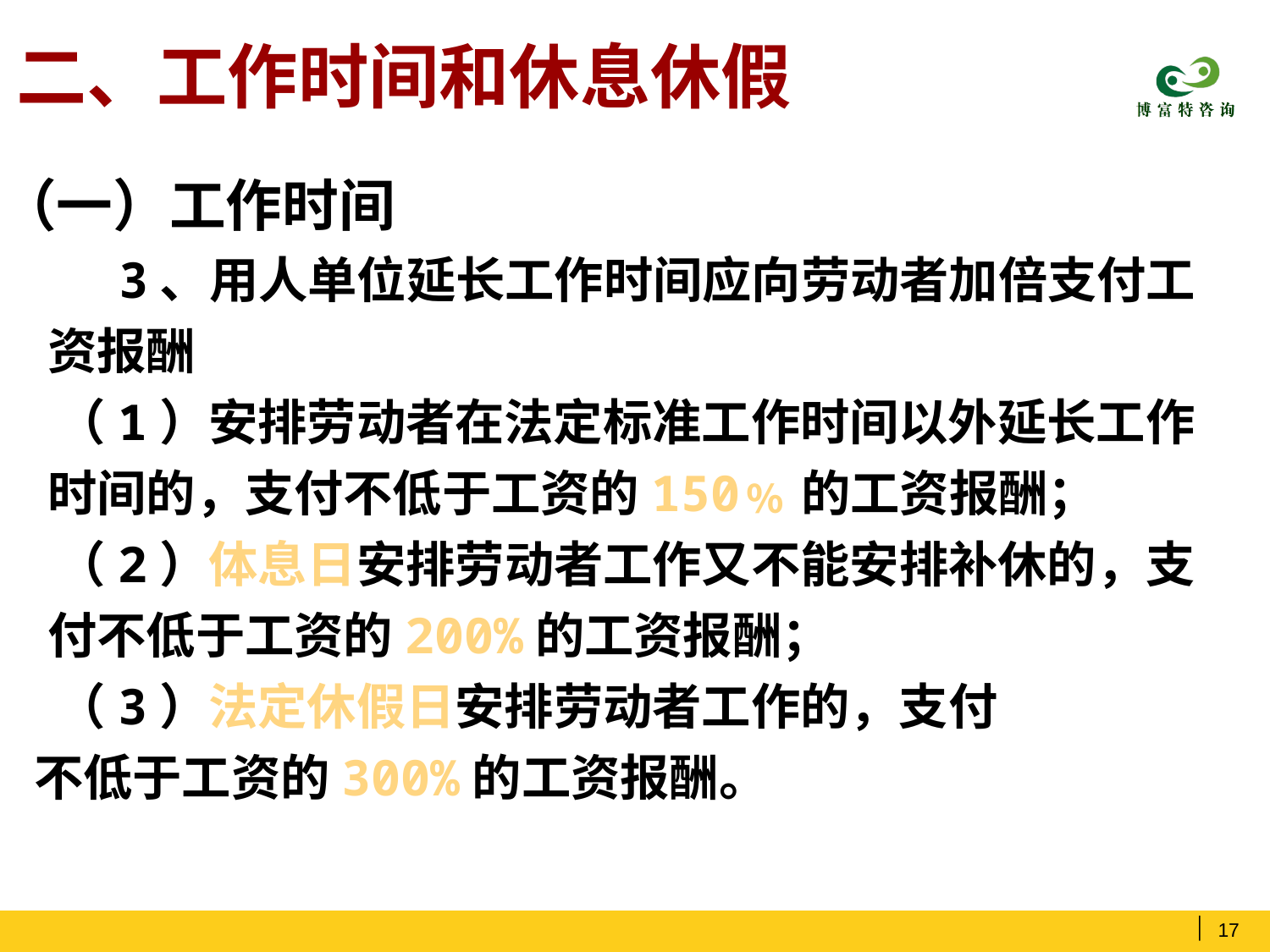

# 二、工作时间和休息休假
（一）工作时间
    3、用人单位延长工作时间应向劳动者加倍支付工资报酬
    （1）安排劳动者在法定标准工作时间以外延长工作时间的，支付不低于工资的150﹪的工资报酬；
    （2）体息日安排劳动者工作又不能安排补休的，支付不低于工资的200%的工资报酬；
    （3）法定休假日安排劳动者工作的，支付
  不低于工资的300%的工资报酬。